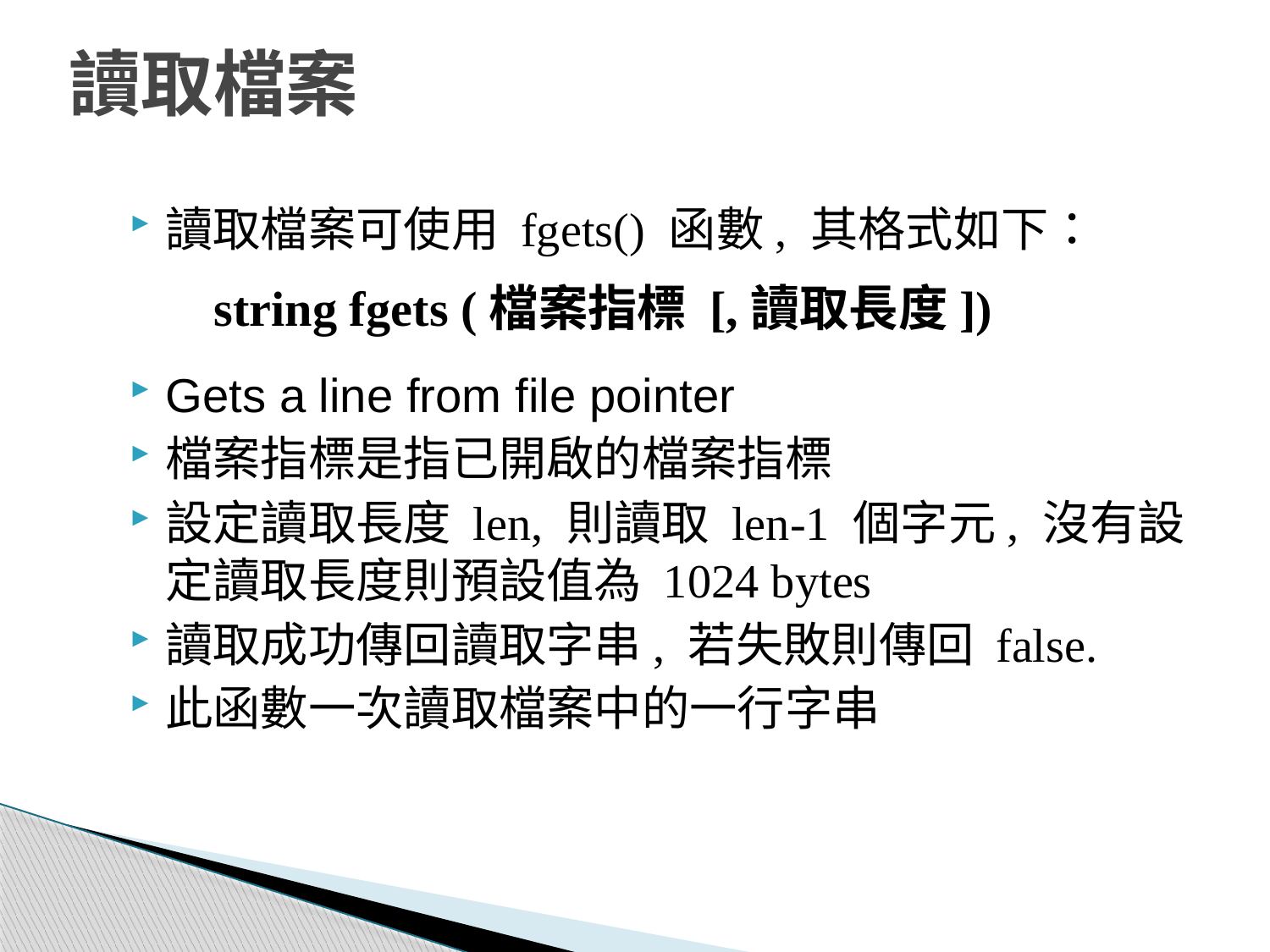

# 讀取檔案
讀取檔案可使用 fgets() 函數, 其格式如下：
           string fgets (檔案指標 [,讀取長度])
Gets a line from file pointer
檔案指標是指已開啟的檔案指標
設定讀取長度 len, 則讀取 len-1 個字元, 沒有設定讀取長度則預設值為 1024 bytes
讀取成功傳回讀取字串, 若失敗則傳回 false.
此函數一次讀取檔案中的一行字串